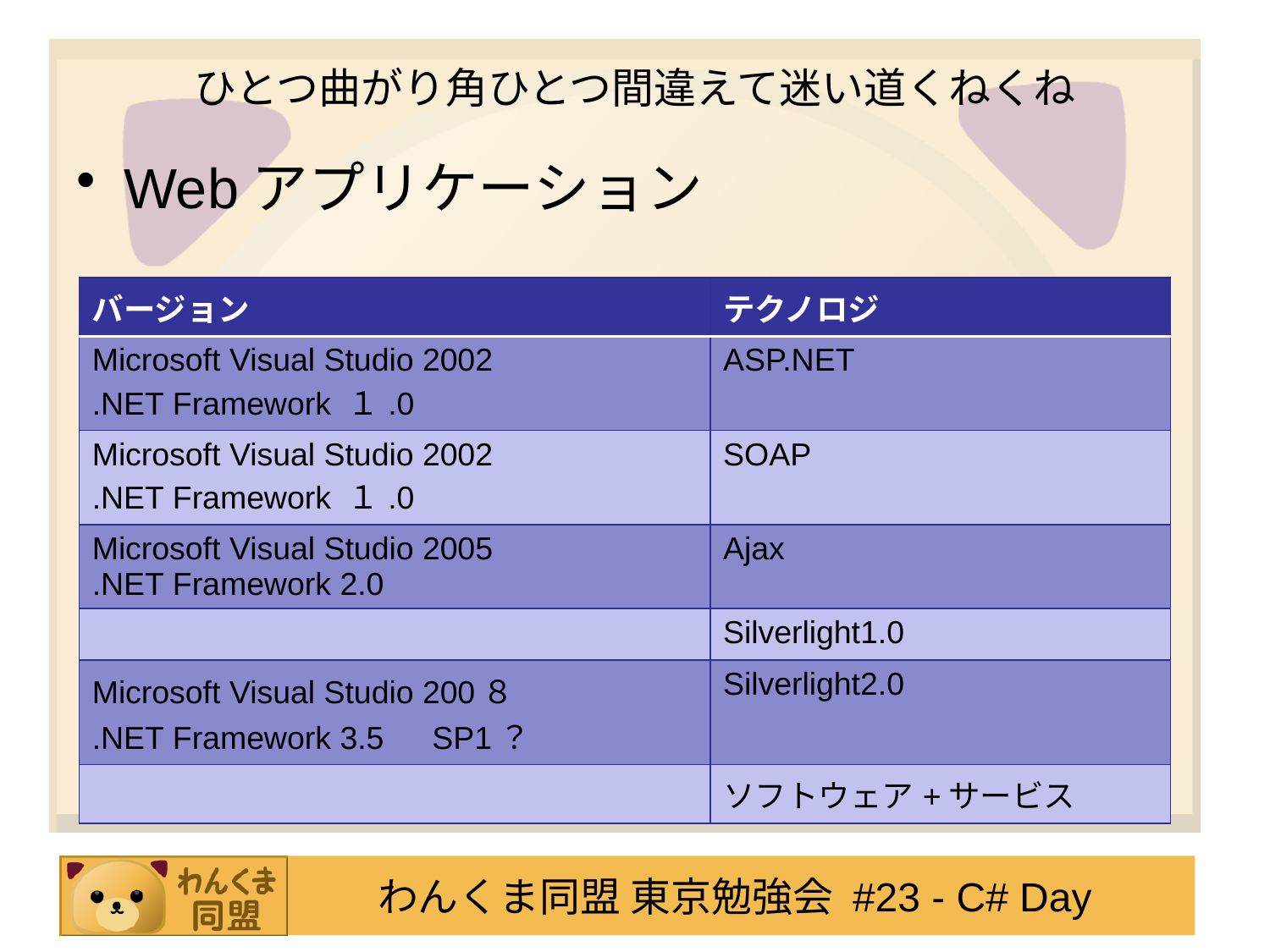

# ひとつ曲がり角ひとつ間違えて迷い道くねくね
Webアプリケーション
| バージョン | テクノロジ |
| --- | --- |
| Microsoft Visual Studio 2002 .NET Framework １.0 | ASP.NET |
| Microsoft Visual Studio 2002 .NET Framework １.0 | SOAP |
| Microsoft Visual Studio 2005 .NET Framework 2.0 | Ajax |
|  | Silverlight1.0 |
| Microsoft Visual Studio 200８ .NET Framework 3.5　SP1？ | Silverlight2.0 |
|  | ソフトウェア+サービス |